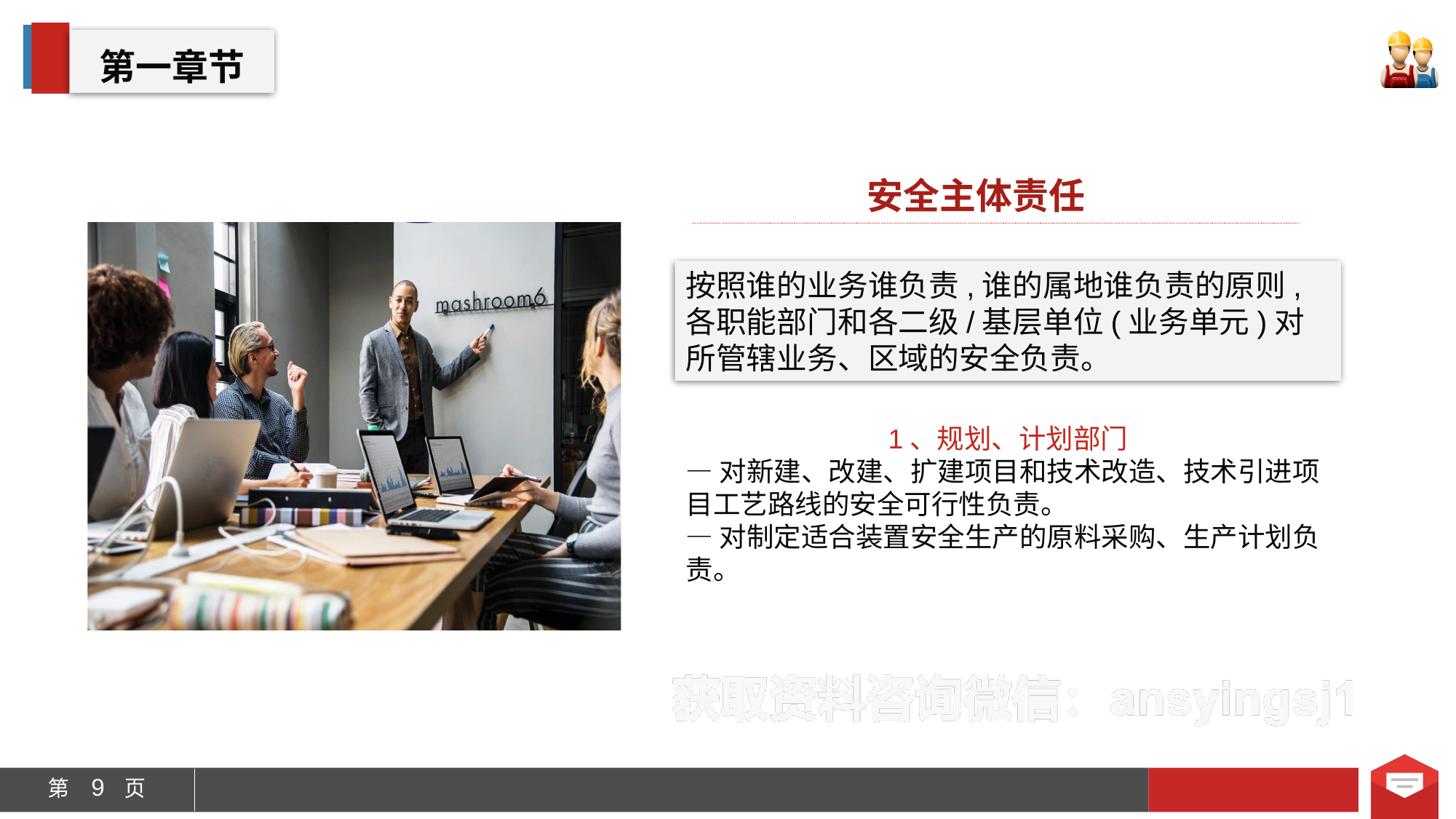

第一章节
安全主体责任

按照谁的业务谁负责,谁的属地谁负责的原则,各职能部门和各二级/基层单位(业务单元)对所管辖业务、区域的安全负责。
1、规划、计划部门
—对新建、改建、扩建项目和技术改造、技术引进项目工艺路线的安全可行性负责。
—对制定适合装置安全生产的原料采购、生产计划负责。